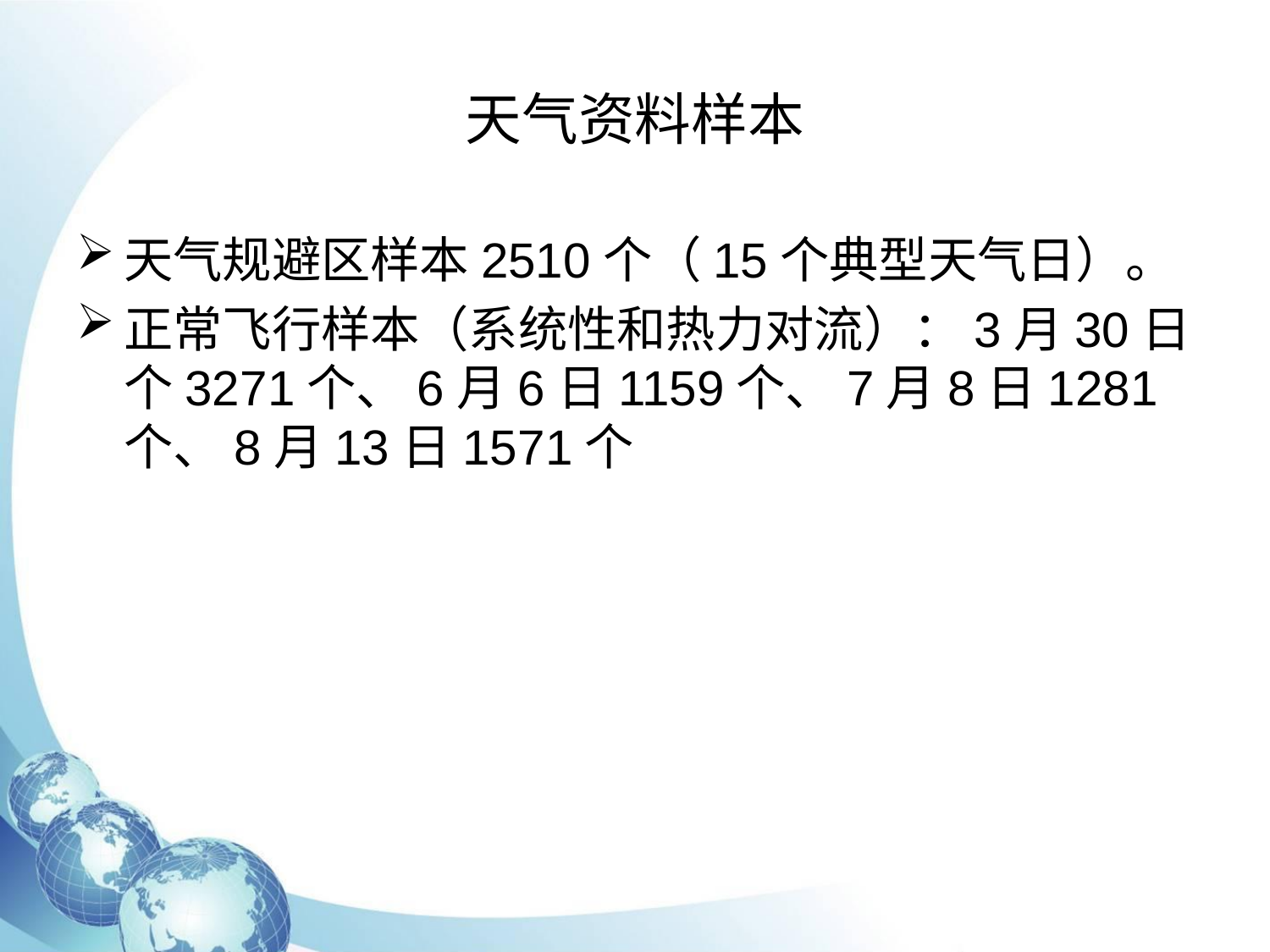

# 天气资料样本
天气规避区样本2510个（15个典型天气日）。
正常飞行样本（系统性和热力对流）：3月30日个3271个、6月6日1159个、7月8日1281个、8月13日1571个